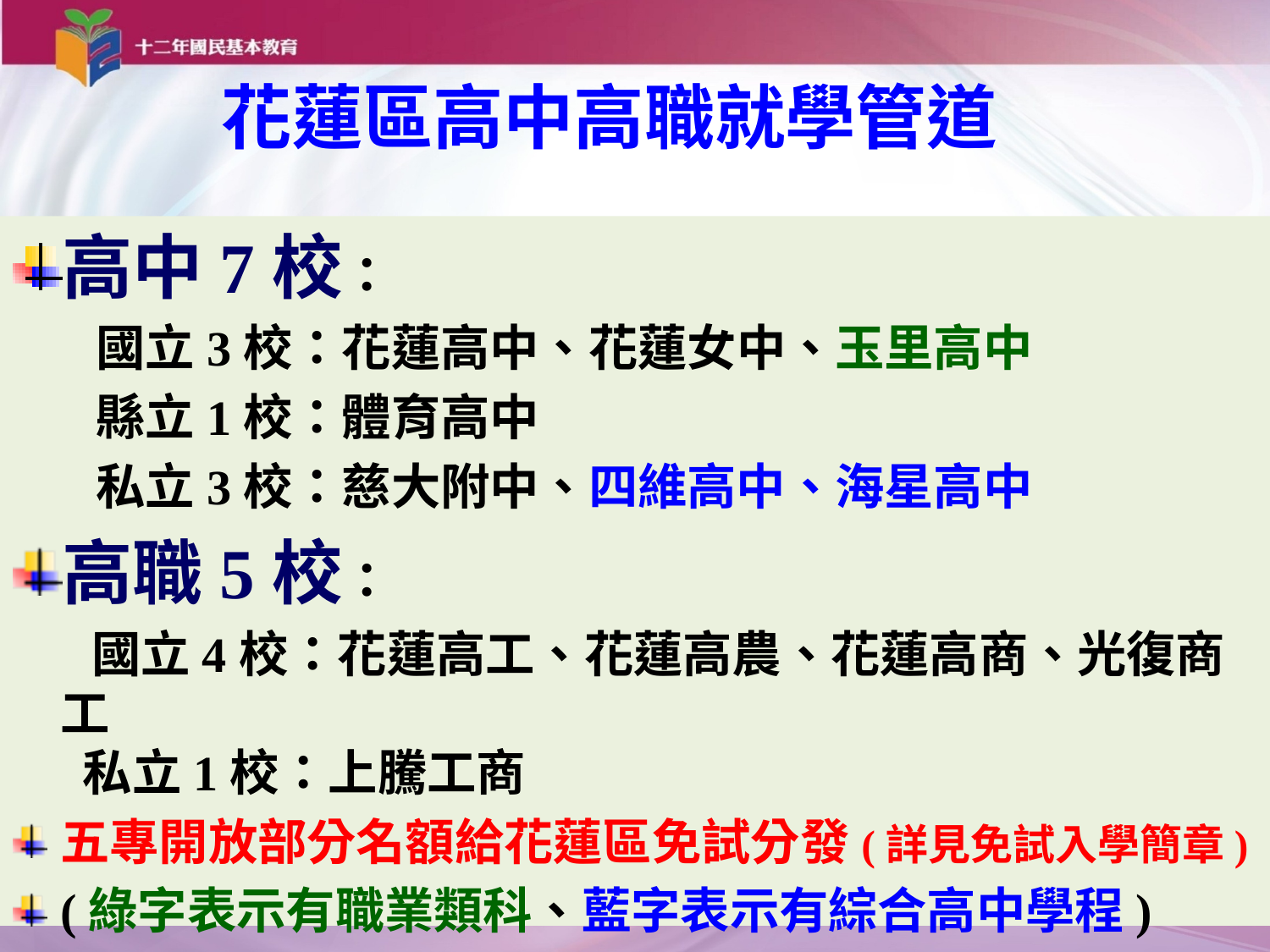

# 花蓮區高中高職就學管道
高中7校：
  　國立3校：花蓮高中、花蓮女中、玉里高中
  　縣立1校：體育高中
  　私立3校：慈大附中、四維高中、海星高中
高職5校：
      國立4校：花蓮高工、花蓮高農、花蓮高商、光復商工
  私立1校：上騰工商
五專開放部分名額給花蓮區免試分發(詳見免試入學簡章)
(綠字表示有職業類科、藍字表示有綜合高中學程)